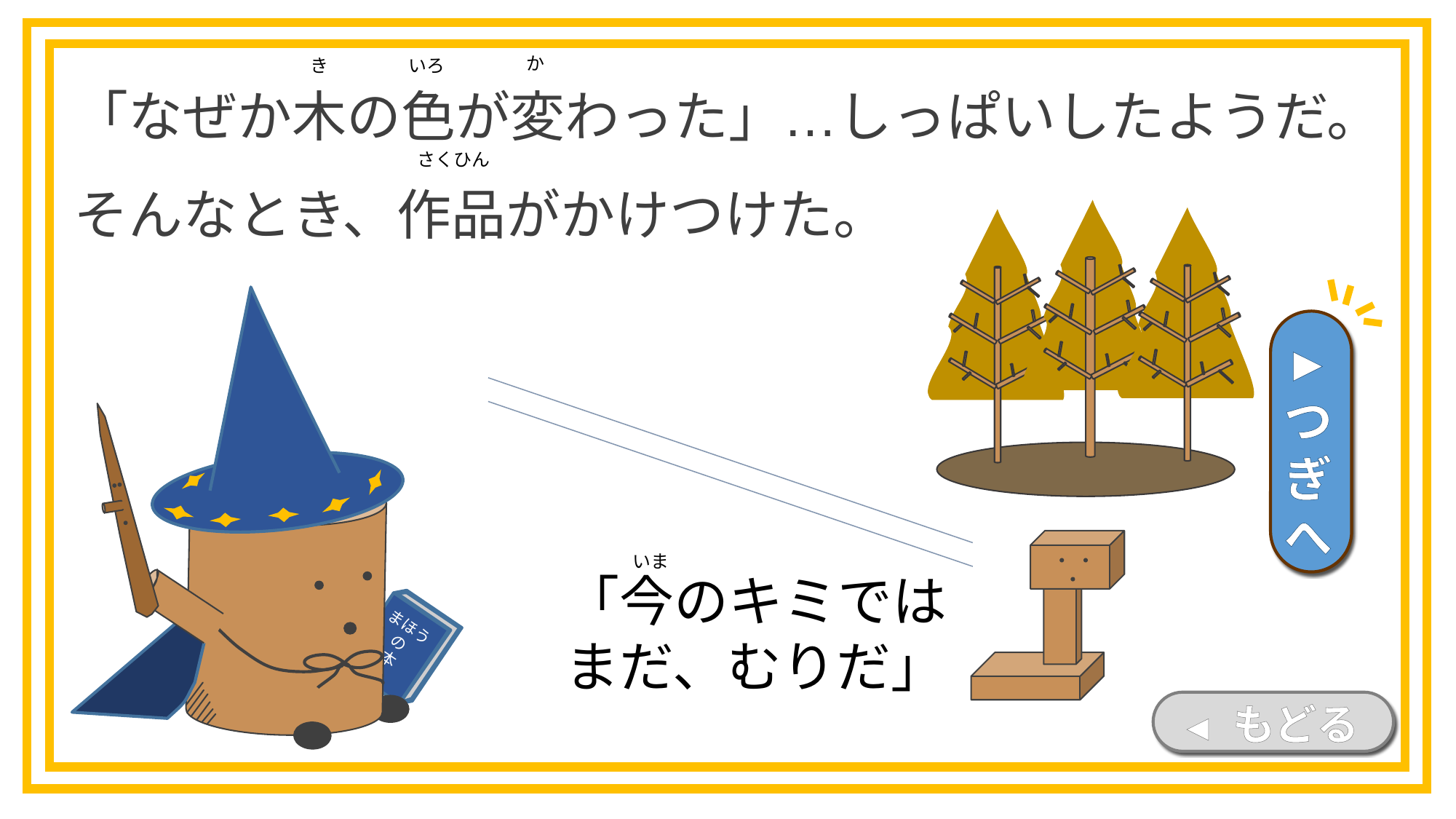

「なぜか木の色が変わった」…しっぱいしたようだ。
そんなとき、作品がかけつけた。
か
いろ
き
さくひん

まほう
の
本

►つぎへ

いま
「今のキミでは
まだ、むりだ」
◄ もどる